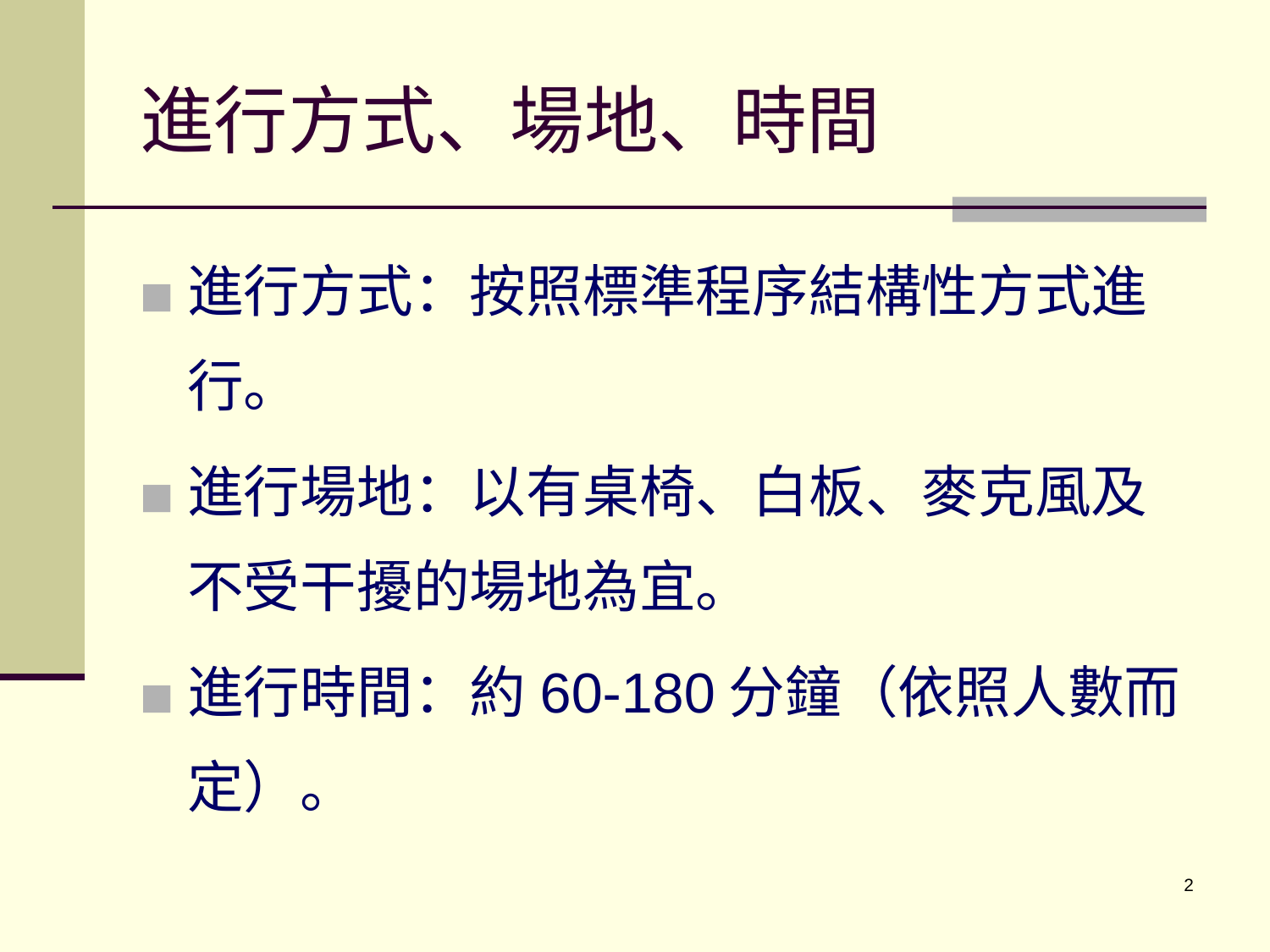

# 進行方式、場地、時間
進行方式：按照標準程序結構性方式進行。
進行場地：以有桌椅、白板、麥克風及不受干擾的場地為宜。
進行時間：約60-180分鐘（依照人數而定）。

2